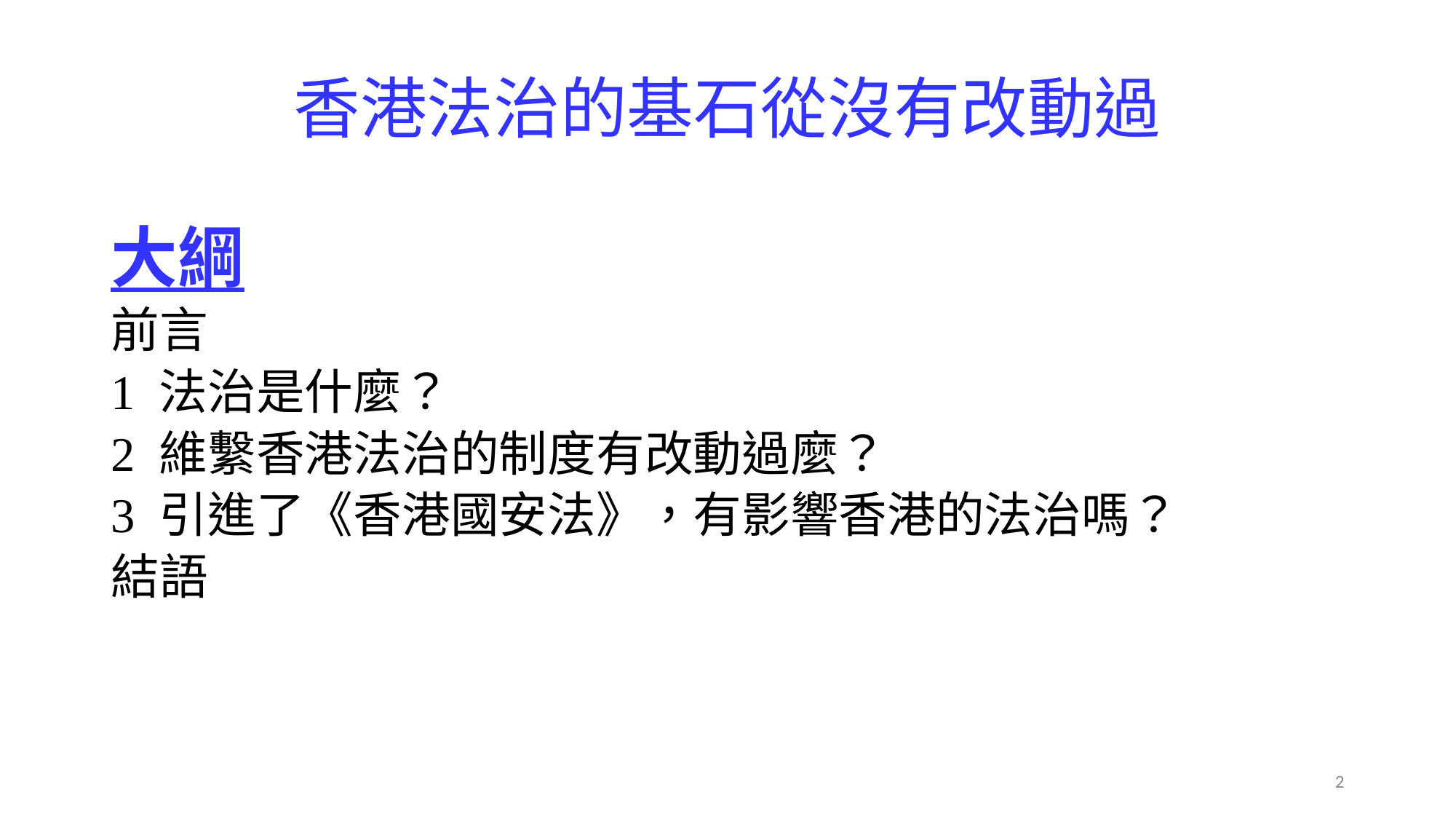

# 香港法治的基石從沒有改動過
大綱
前言
1 法治是什麼？
2 維繫香港法治的制度有改動過麼？
3 引進了《香港國安法》，有影響香港的法治嗎？
結語
2